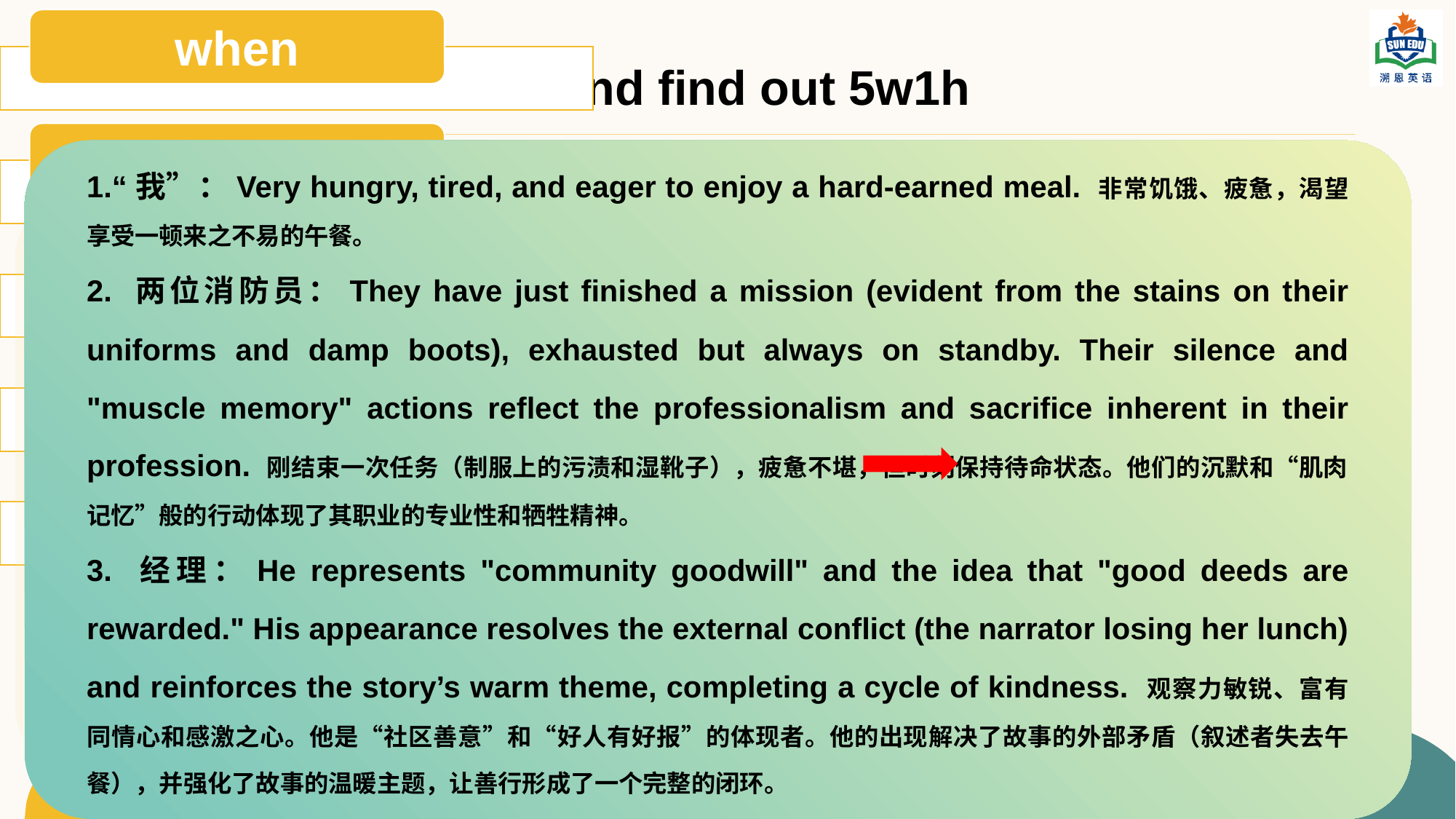

# Task 1 Skim the text and find out 5w1h
1.“我”：Very hungry, tired, and eager to enjoy a hard-earned meal. 非常饥饿、疲惫，渴望享受一顿来之不易的午餐。
2. 两位消防员：They have just finished a mission (evident from the stains on their uniforms and damp boots), exhausted but always on standby. Their silence and "muscle memory" actions reflect the professionalism and sacrifice inherent in their profession. 刚结束一次任务（制服上的污渍和湿靴子），疲惫不堪，但时刻保持待命状态。他们的沉默和“肌肉记忆”般的行动体现了其职业的专业性和牺牲精神。
3. 经理：He represents "community goodwill" and the idea that "good deeds are rewarded." His appearance resolves the external conflict (the narrator losing her lunch) and reinforces the story’s warm theme, completing a cycle of kindness. 观察力敏锐、富有同情心和感激之心。他是“社区善意”和“好人有好报”的体现者。他的出现解决了故事的外部矛盾（叙述者失去午餐），并强化了故事的温暖主题，让善行形成了一个完整的闭环。

when

where

who

what

why
Characters:
Narrator (“I”):An ordinary office worker who has just finished a busy morning.
Two Firefighters:Municipal emergency personnel.
The Manager:The person in charge of the fast-food restaurant.